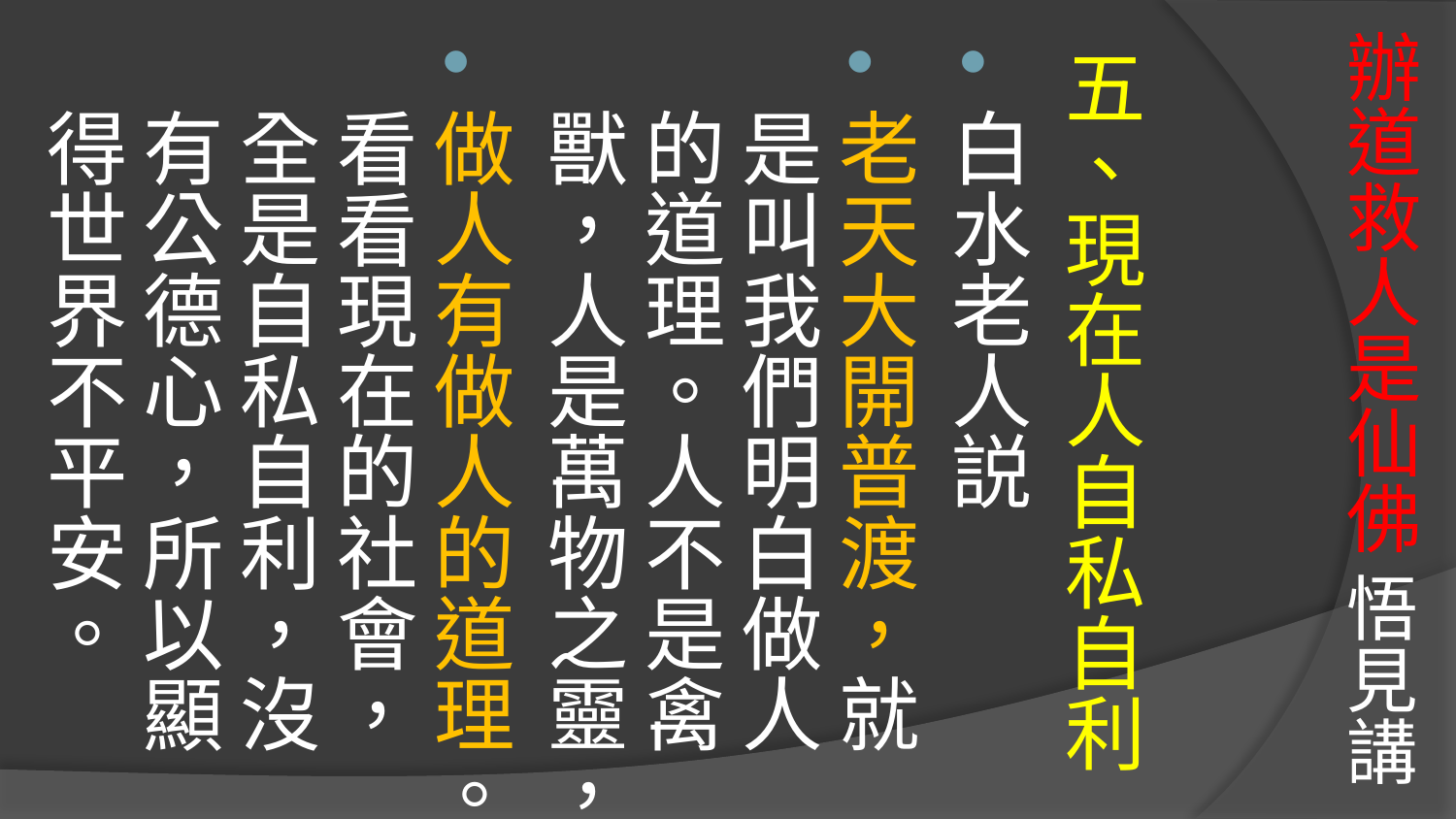

# 辦道救人是仙佛 悟見講
五、現在人自私自利
白水老人説
老天大開普渡，就是叫我們明白做人的道理。人不是禽獸，人是萬物之靈，
做人有做人的道理。看看現在的社會，全是自私自利，沒有公德心，所以顯得世界不平安。